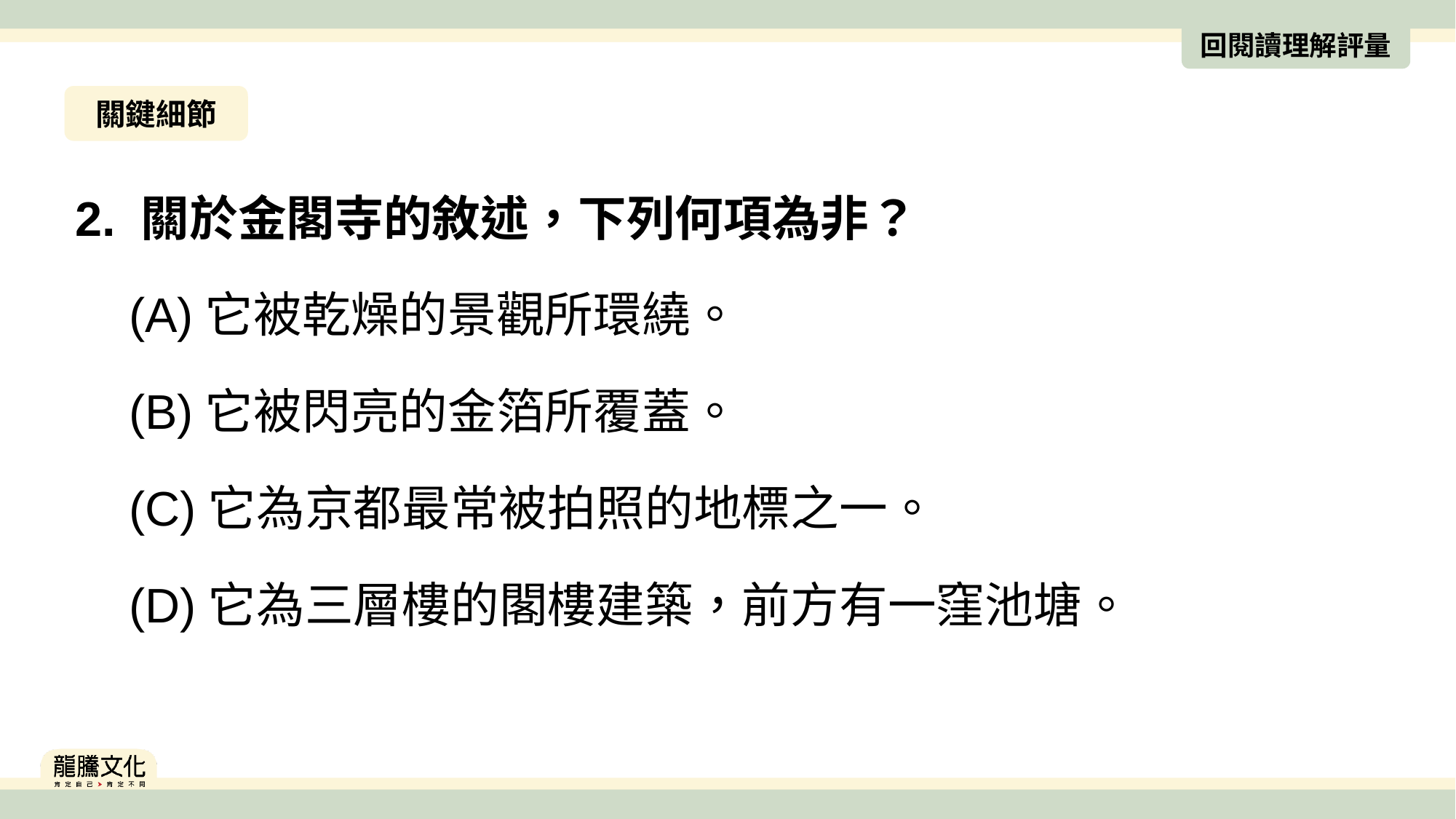

回閱讀理解評量
關鍵細節
2. 關於金閣寺的敘述，下列何項為非？
(A)它被乾燥的景觀所環繞。
(B)它被閃亮的金箔所覆蓋。
(C)它為京都最常被拍照的地標之一。
(D)它為三層樓的閣樓建築，前方有一窪池塘。